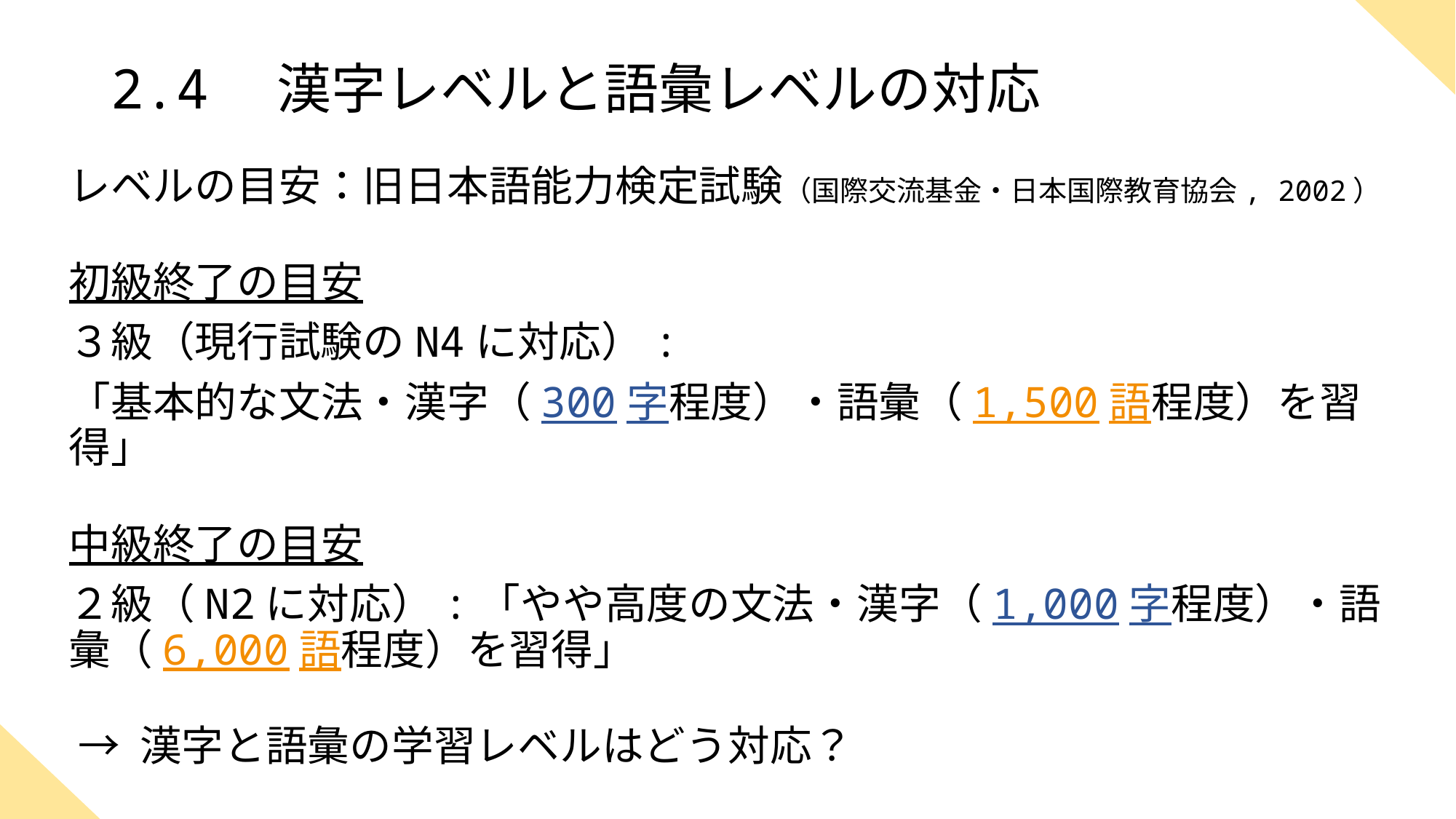

# 2.4　漢字レベルと語彙レベルの対応
レベルの目安：旧日本語能力検定試験（国際交流基金・日本国際教育協会, 2002）

初級終了の目安
３級（現行試験のN4に対応）:
「基本的な文法・漢字（300字程度）・語彙（1,500語程度）を習得」

中級終了の目安
２級（N2に対応）:「やや高度の文法・漢字（1,000字程度）・語彙（6,000語程度）を習得」

 → 漢字と語彙の学習レベルはどう対応？